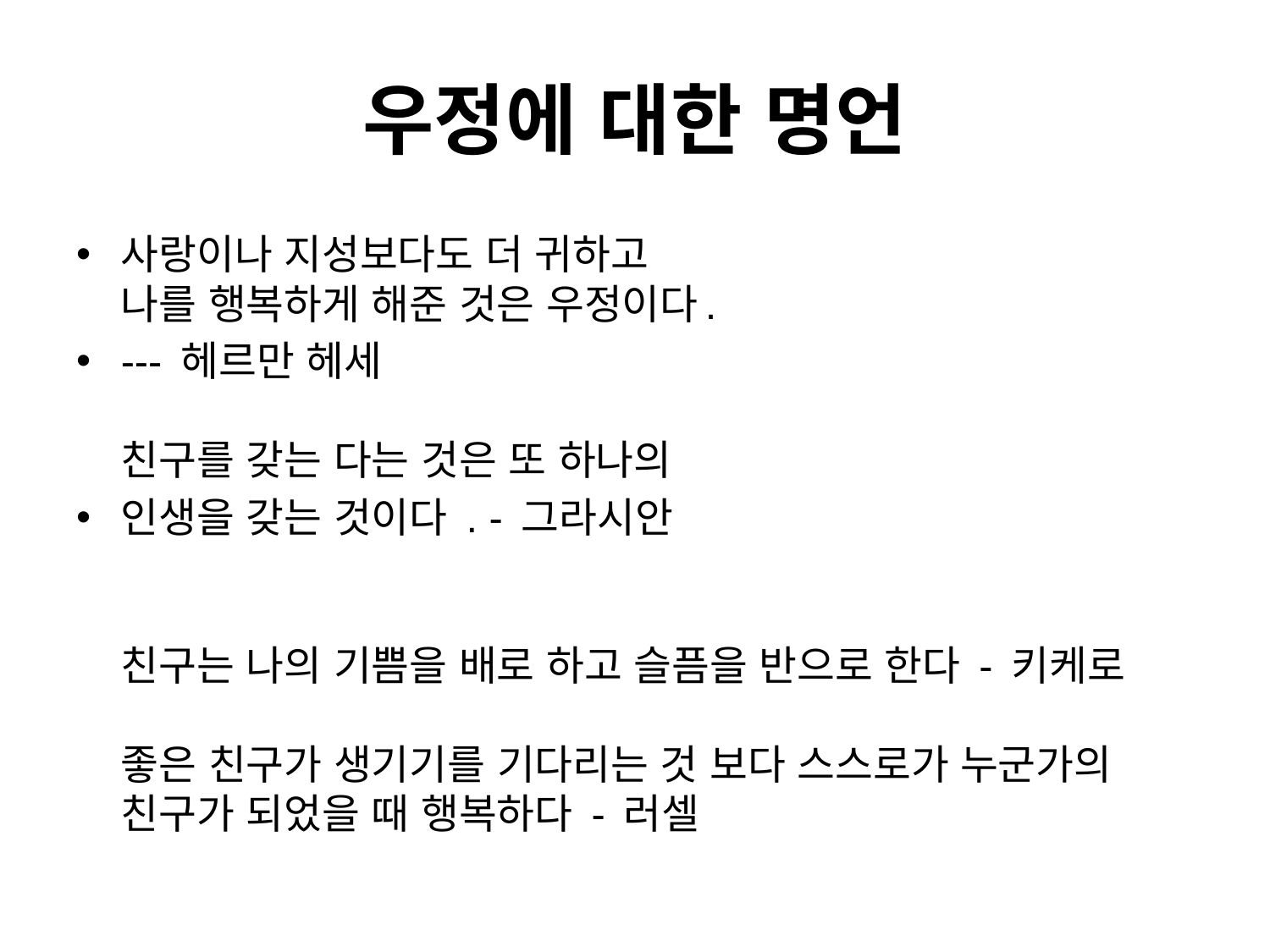

# 우정에 대한 명언
사랑이나 지성보다도 더 귀하고
나를 행복하게 해준 것은 우정이다.
--- 헤르만 헤세
친구를 갖는 다는 것은 또 하나의
인생을 갖는 것이다 . - 그라시안
친구는 나의 기쁨을 배로 하고 슬픔을 반으로 한다 - 키케로
좋은 친구가 생기기를 기다리는 것 보다 스스로가 누군가의 친구가 되었을 때 행복하다 - 러셀